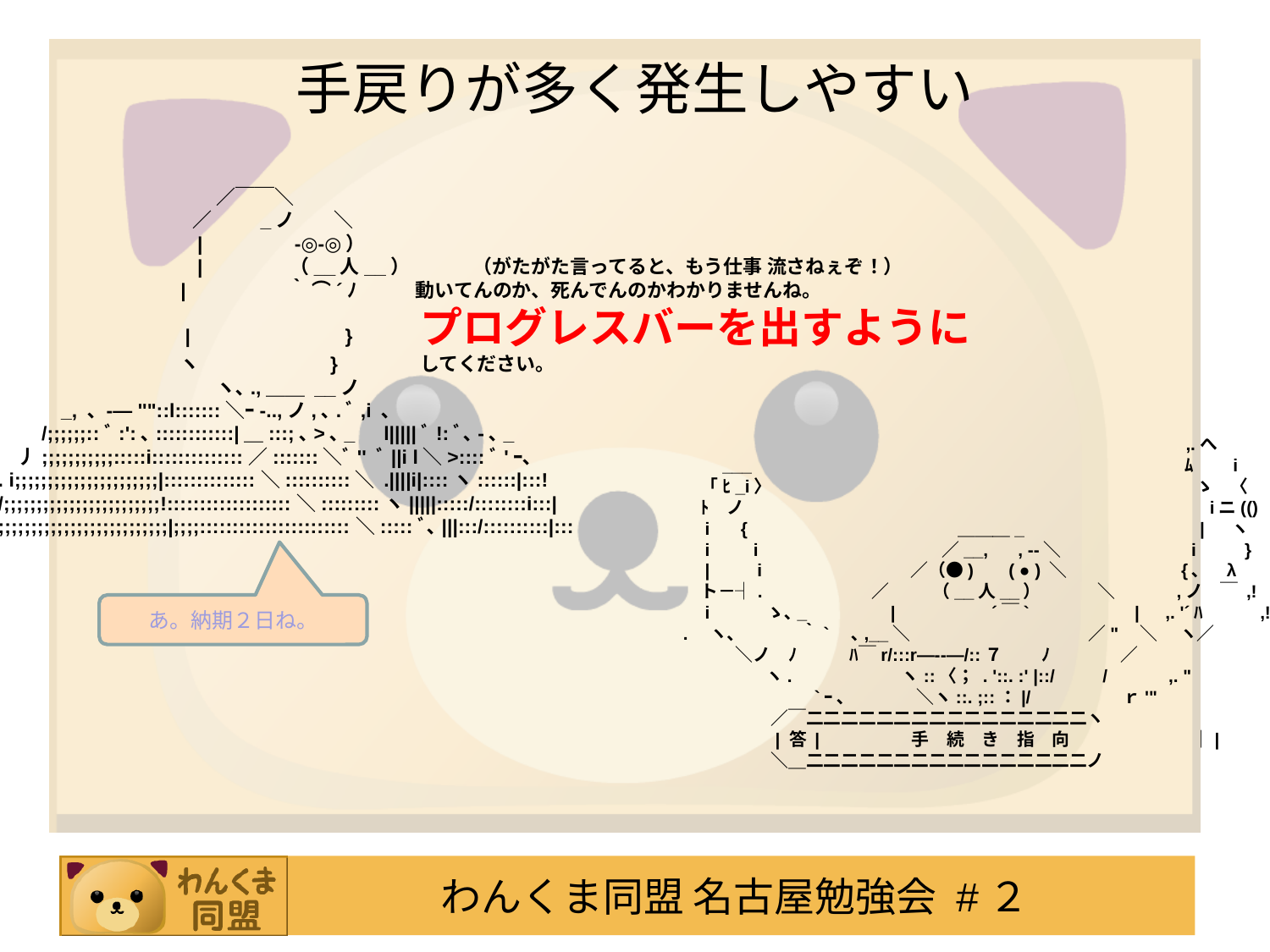

# 手戻りが多く発生しやすい
　　　　　　　　　　　 ／￣￣＼
　　　　　　　　　　／　　 _ノ　　＼
　　　　　　　　　　|　　　 　-◎-◎）
　　　　　　　　　　|　　　　 （__人__）　　　 （がたがた言ってると、もう仕事 流さねぇぞ！）
　 　 　 　 　　　　 |　　　　　｀ ⌒´ﾉ　　　動いてんのか、死んでんのかわかりませんね。
　 　 　 　 　 　　　 |　　　　　　 　 }　　　 プログレスバーを出すように
　 　 　 　 　　　 　 ヽ　　　　　 　 }　　　　してください。
　　　　　　　　　　　 ヽ､.,＿＿ __ノ
　　　_, ､ -― ''"::l:::::::＼ｰ-..,ノ,､.ﾞ,i ､
　　/;;;;;;::ﾞ:':､::::::::::::|＿:::;､>､_　l|||||ﾞ!:ﾞ､-､_
　丿;;;;;;;;;;;:::::i::::::::::::::／:::::::＼ﾞ'' ﾞ||i l＼>::::ﾞ'ｰ､
. i;;;;;;;;;;;;;;;;;;;;;;|::::::::::::::＼::::::::::＼ .||||i|::::ヽ::::::|:::!
/;;;;;;;;;;;;;;;;;;;;;;;;!:::::::::::::::::::＼:::::::::ヽ|||||:::::/::::::::i:::|
;;;;;;;;;;;;;;;;;;;;;;;;;;|;;;;:::::::::::::::::::::::＼:::::ﾞ､|||:::/::::::::::|:::

　 　 　 　　　　　　　 　 　　　　　　　　　　　　　　　　 ,.へ
　　___ 　　　　　　　 　 　 　 　 　　　　　　　　　　　　ﾑ　　i
　「 ﾋ_i〉　　　 　 　　　　　　 　 　　　　　　　　　　　　 ゝ　〈
　ﾄ　ノ 　　　　　　　　　　　　　　　　　　　　　　　　　　iニ(()
　i 　{ 　 　　　　　　　 　　　＿＿＿_ 　 　　　　　　　　| 　ヽ
　i　　i　　　 　　　　　　　／__,　 , ‐-＼ 　 　 　 　 　　i 　　}
　|　　 i　　　　　　 　　／（●) 　 ( ● ) ＼　　　　　　 {､　 λ
　ト－┤.　　　　　　／ 　 　（__人__） 　　　＼　　　 ,ノ　￣ ,!
　i　　　ゝ､_ 　　　　|　　　　　´￣` 　 　　　　|　,. '´ﾊ　　　,!
.　ヽ、 　　　｀`　､,__＼ 　　 　 　　　　　 　 ／"　＼ 　ヽ／
　　　＼ノ　ﾉ　　　ﾊ￣r/:::r―--―/::７　　 ﾉ　　　　／
　 　　 　 ヽ.　　　　　　ヽ::〈； . '::. :' |::/　　 /　　　,. "
　　　　　　　 `ｰ ､　　　　＼ヽ::. ;::：|/　　　　　ｒ'"
　　　　　／￣二二二二二二二二二二二二二二二二ヽ
　　　　　| 答 |　　　　　手　続　き　指　向　　　　　　　│|
　　　　　＼＿二二二二二二二二二二二二二二二二ノ
あ。納期２日ね。